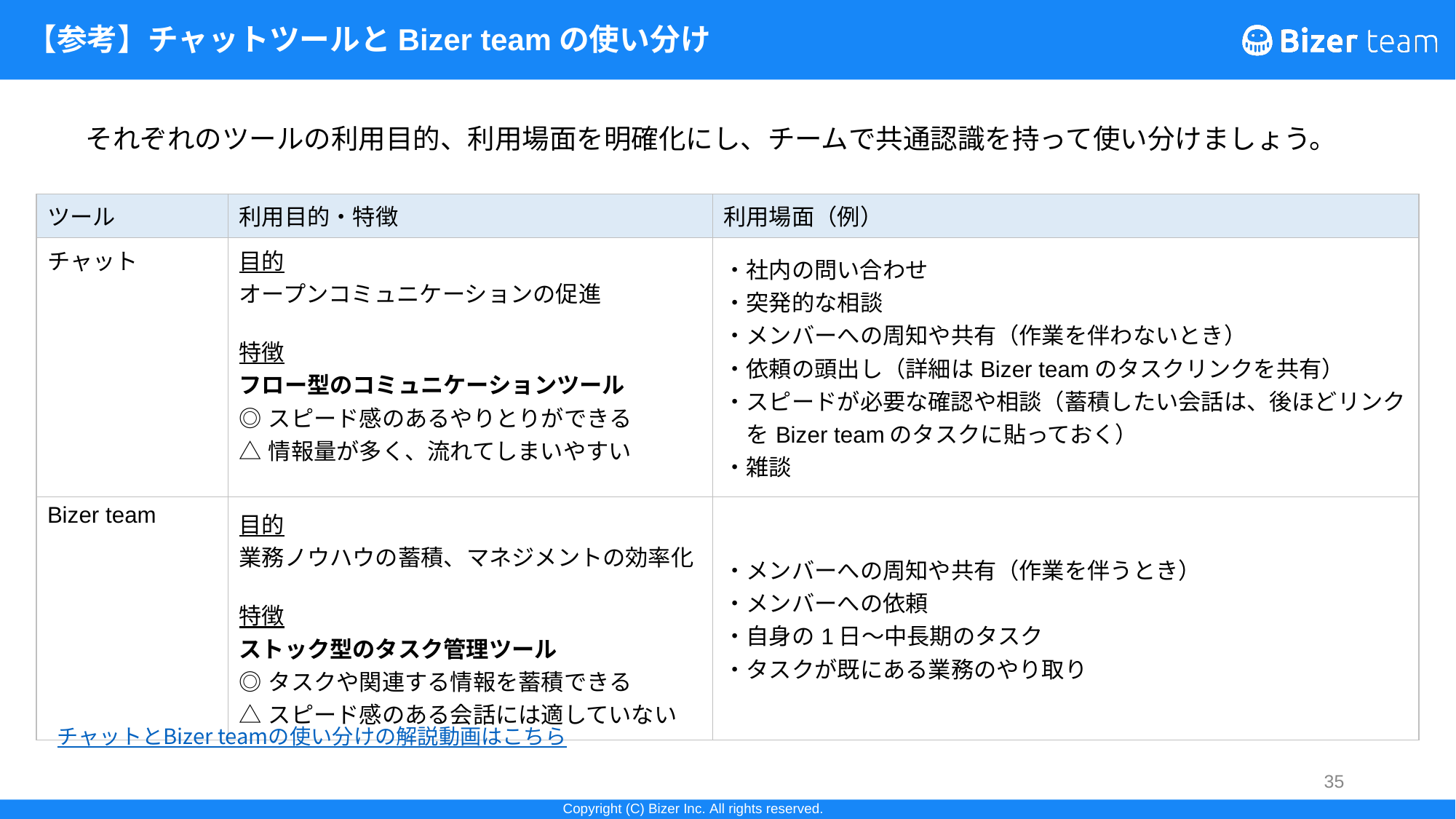

# 【参考】チャットツールとBizer teamの使い分け
それぞれのツールの利用目的、利用場面を明確化にし、チームで共通認識を持って使い分けましょう。
| ツール | 利用目的・特徴 | 利用場面（例） |
| --- | --- | --- |
| チャット | 目的 オープンコミュニケーションの促進 特徴 フロー型のコミュニケーションツール ◎スピード感のあるやりとりができる △情報量が多く、流れてしまいやすい | ・社内の問い合わせ ・突発的な相談 ・メンバーへの周知や共有（作業を伴わないとき） ・依頼の頭出し（詳細はBizer teamのタスクリンクを共有） ・スピードが必要な確認や相談（蓄積したい会話は、後ほどリンク 　をBizer teamのタスクに貼っておく） ・雑談 |
| Bizer team | 目的 業務ノウハウの蓄積、マネジメントの効率化 特徴 ストック型のタスク管理ツール ◎タスクや関連する情報を蓄積できる △スピード感のある会話には適していない | ・メンバーへの周知や共有（作業を伴うとき） ・メンバーへの依頼 ・自身の1日～中長期のタスク ・タスクが既にある業務のやり取り |
 チャットとBizer teamの使い分けの解説動画はこちら
35
35